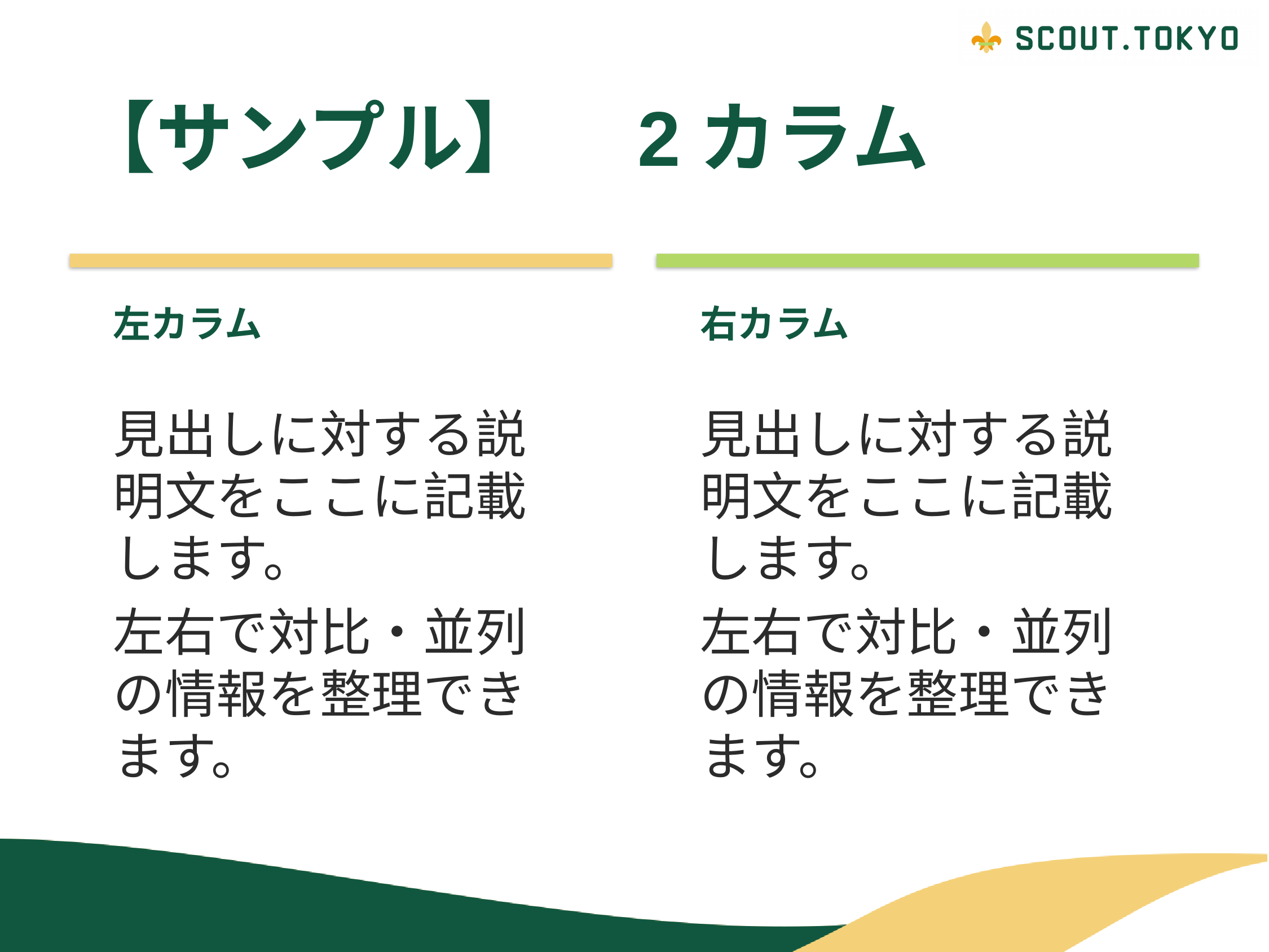

【サンプル】　2カラム

左カラム
右カラム
見出しに対する説明文をここに記載します。
左右で対比・並列の情報を整理できます。
見出しに対する説明文をここに記載します。
左右で対比・並列の情報を整理できます。